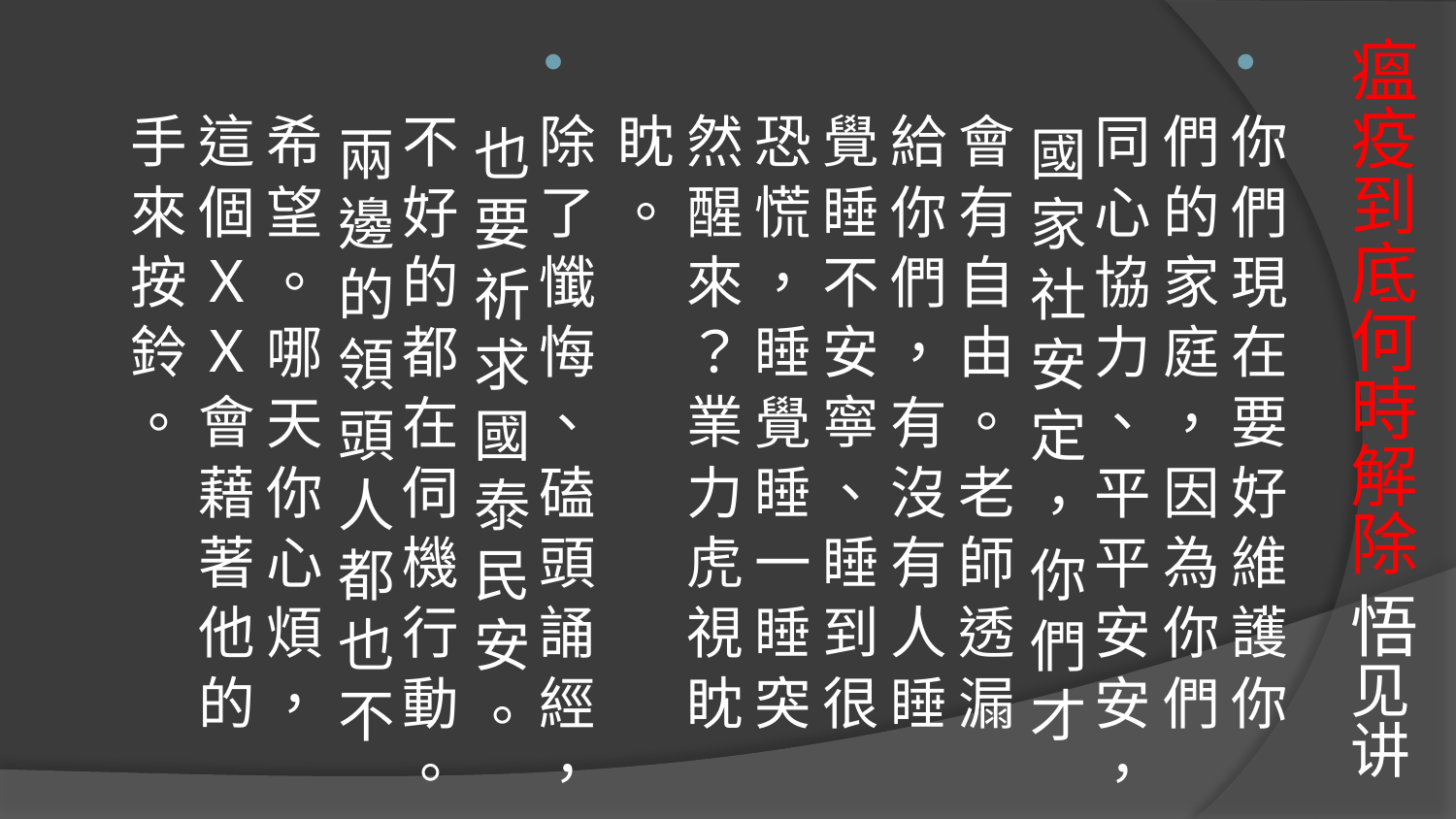

# 瘟疫到底何時解除 悟见讲
你 們 現 在 要 好 維 護 你 們 的 家 庭 ， 因 為 你 們 同 心 協 力 、 平 平 安 安 ， 國 家 社 安 定 ， 你 們 才 會 有 自 由 。 老 師 透 漏 給 你 們 ， 有 沒 有 人 睡 覺 睡 不 安 寧 、 睡 到 很 恐 慌 ， 睡 覺 睡 一 睡 突 然 醒 來 ？ 業 力 虎 視 眈 眈 。
除 了 懺 悔 、 磕 頭 誦 經 ， 也 要 祈 求 國 泰 民 安 。 不 好 的 都 在 伺 機 行 動 。 兩 邊 的 領 頭 人 都 也 不 希 望 。 哪 天 你 心 煩 ， 這 個 Ｘ Ｘ 會 藉 著 他 的 手 來 按 鈴 。